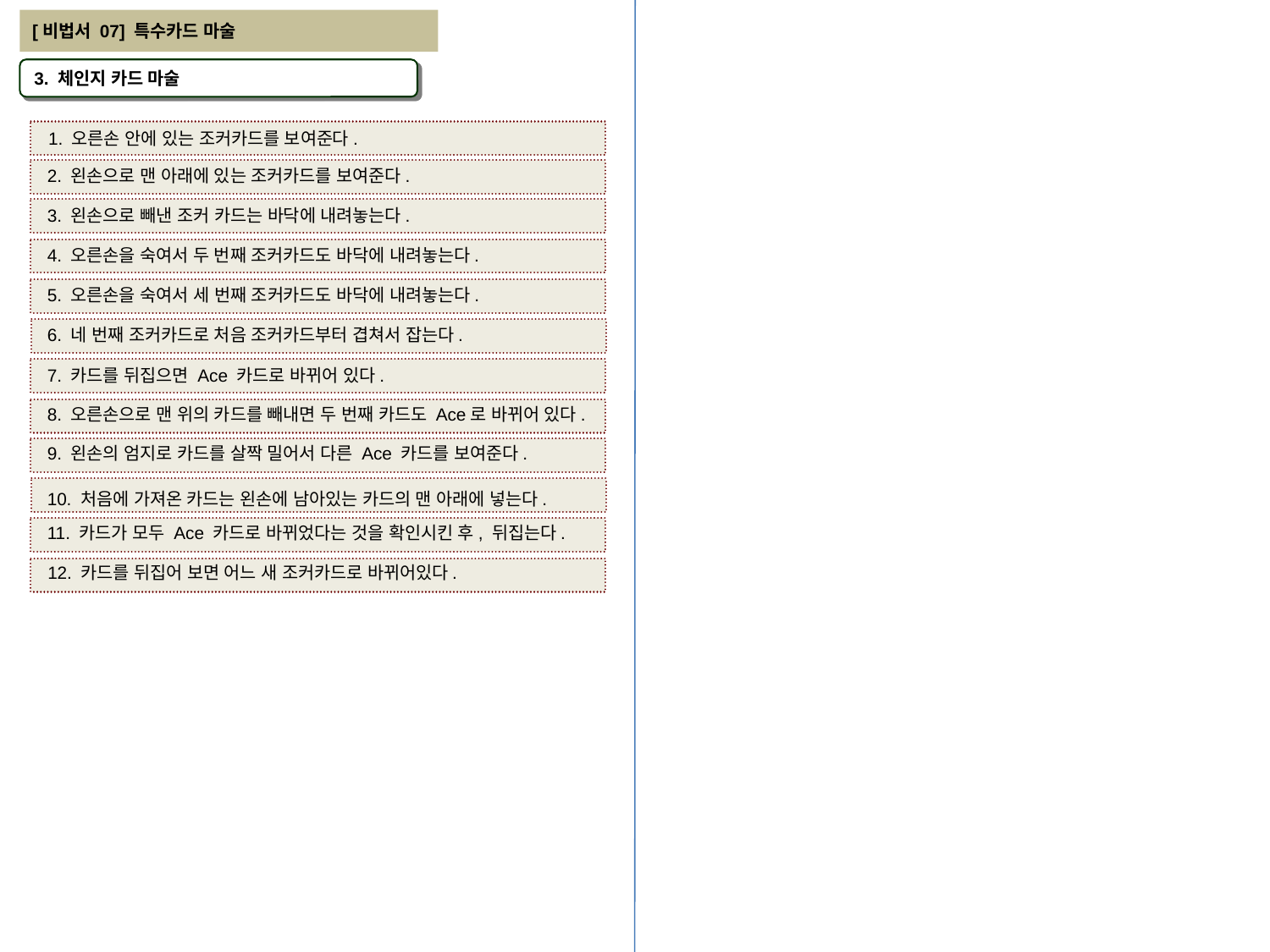

[비법서 07] 특수카드 마술
3. 체인지 카드 마술
1. 오른손 안에 있는 조커카드를 보여준다.

2. 왼손으로 맨 아래에 있는 조커카드를 보여준다.

3. 왼손으로 빼낸 조커 카드는 바닥에 내려놓는다.

4. 오른손을 숙여서 두 번째 조커카드도 바닥에 내려놓는다.

5. 오른손을 숙여서 세 번째 조커카드도 바닥에 내려놓는다.

6. 네 번째 조커카드로 처음 조커카드부터 겹쳐서 잡는다.

7. 카드를 뒤집으면 Ace 카드로 바뀌어 있다.

8. 오른손으로 맨 위의 카드를 빼내면 두 번째 카드도 Ace로 바뀌어 있다.

9. 왼손의 엄지로 카드를 살짝 밀어서 다른 Ace 카드를 보여준다.

10. 처음에 가져온 카드는 왼손에 남아있는 카드의 맨 아래에 넣는다.
11. 카드가 모두 Ace 카드로 바뀌었다는 것을 확인시킨 후, 뒤집는다.

12. 카드를 뒤집어 보면 어느 새 조커카드로 바뀌어있다.